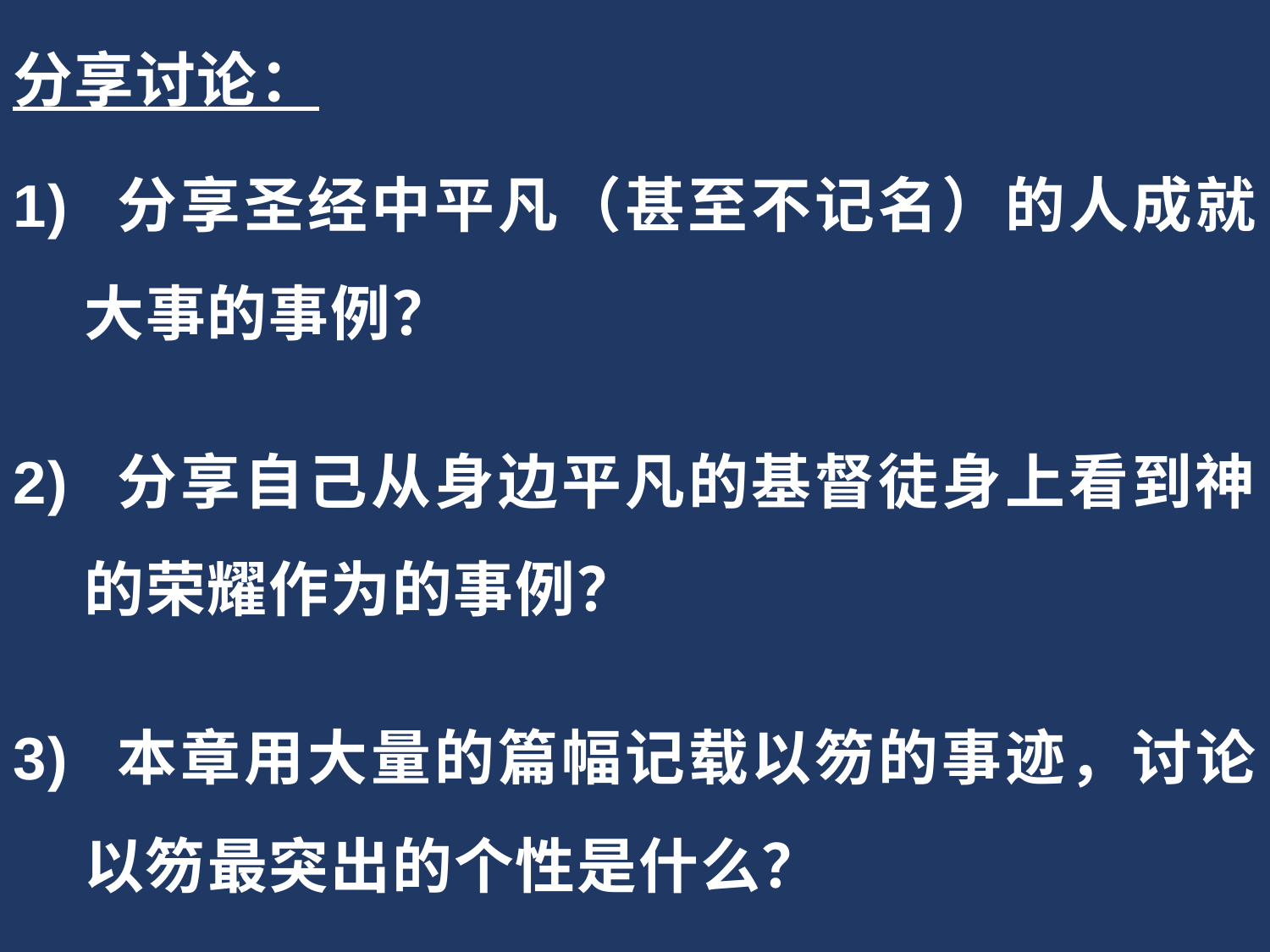

分享讨论：
 分享圣经中平凡（甚至不记名）的人成就大事的事例？

 分享自己从身边平凡的基督徒身上看到神的荣耀作为的事例？

 本章用大量的篇幅记载以笏的事迹，讨论以笏最突出的个性是什么？